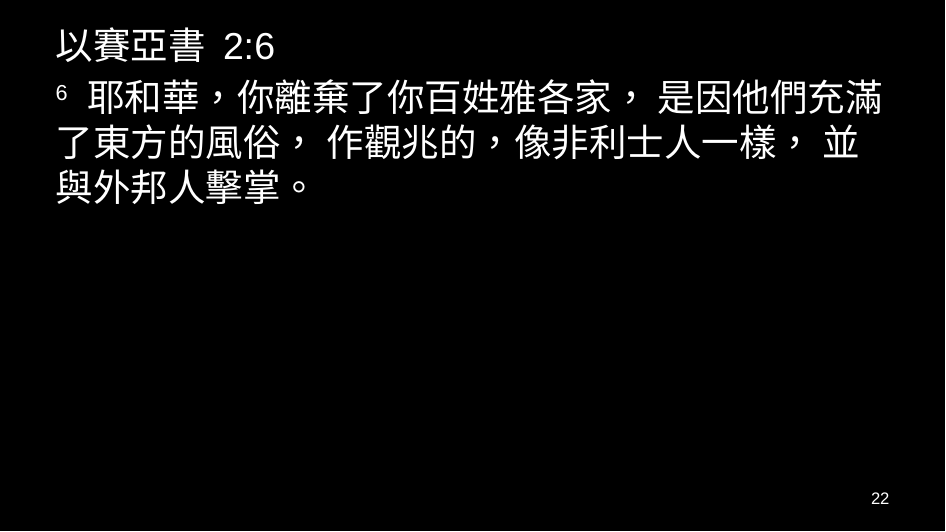

以賽亞書 2:6
6 耶和華，你離棄了你百姓雅各家， 是因他們充滿了東方的風俗， 作觀兆的，像非利士人一樣， 並與外邦人擊掌。

22